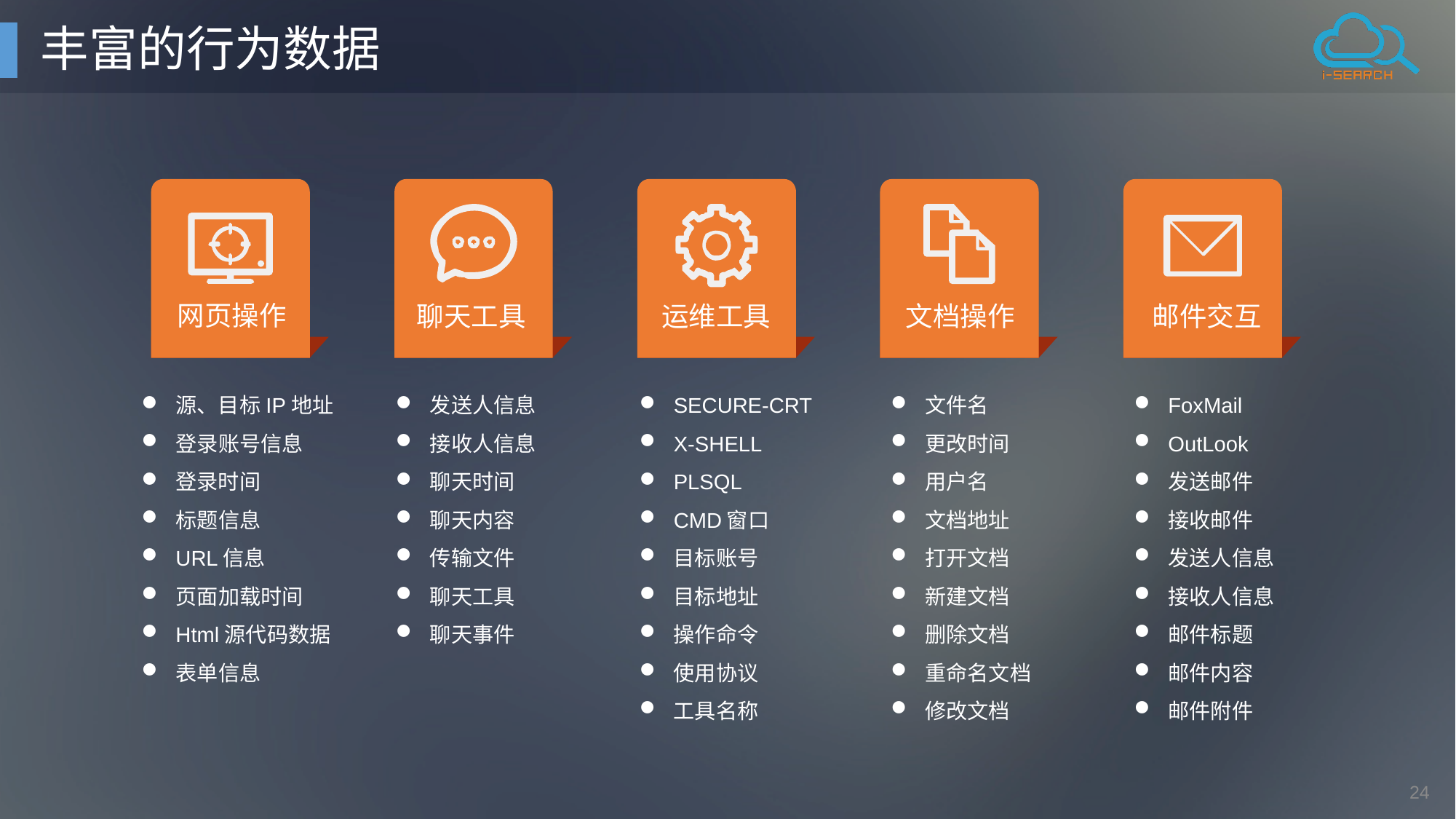

# 丰富的行为数据

网页操作
聊天工具
文档操作
运维工具
邮件交互
源、目标IP地址
登录账号信息
登录时间
标题信息
URL信息
页面加载时间
Html源代码数据
表单信息
发送人信息
接收人信息
聊天时间
聊天内容
传输文件
聊天工具
聊天事件
SECURE-CRT
X-SHELL
PLSQL
CMD窗口
目标账号
目标地址
操作命令
使用协议
工具名称
文件名
更改时间
用户名
文档地址
打开文档
新建文档
删除文档
重命名文档
修改文档
FoxMail
OutLook
发送邮件
接收邮件
发送人信息
接收人信息
邮件标题
邮件内容
邮件附件